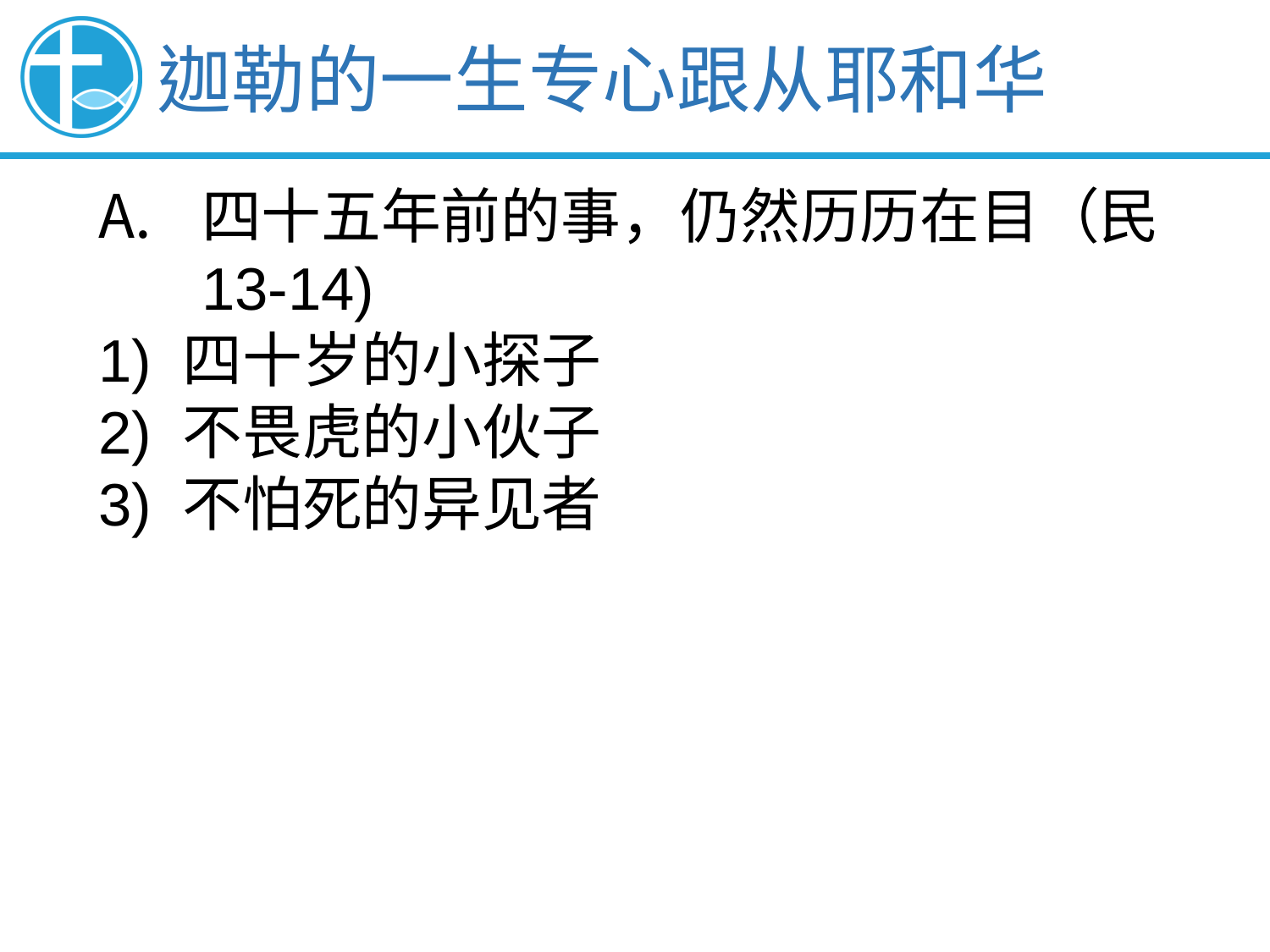

迦勒的一生专心跟从耶和华
四十五年前的事，仍然历历在目（民13-14)
1) 四十岁的小探子
2) 不畏虎的小伙子
3) 不怕死的异见者